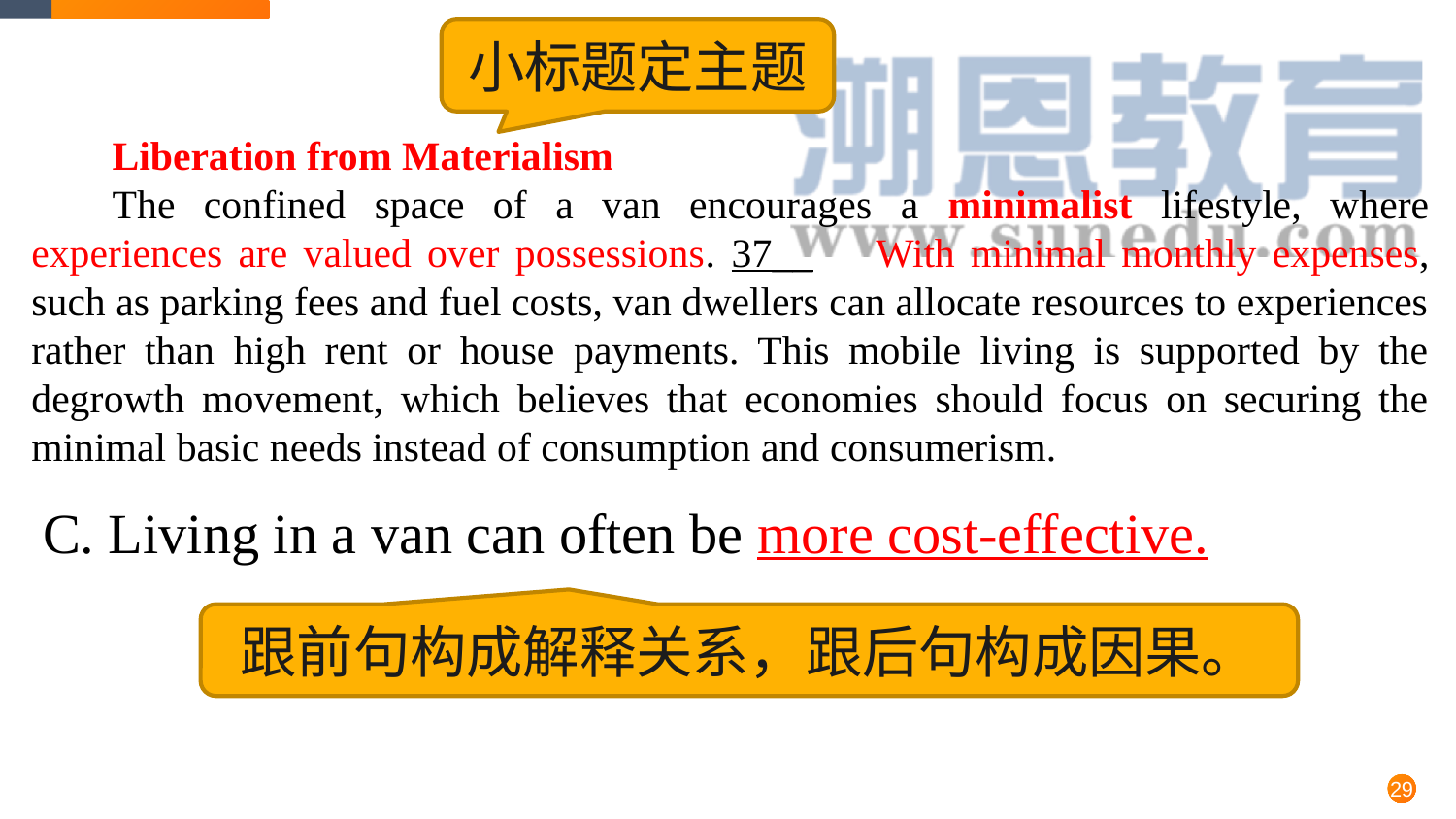

小标题定主题
Liberation from Materialism
The confined space of a van encourages a minimalist lifestyle, where experiences are valued over possessions. 37__    With minimal monthly expenses, such as parking fees and fuel costs, van dwellers can allocate resources to experiences rather than high rent or house payments. This mobile living is supported by the degrowth movement, which believes that economies should focus on securing the minimal basic needs instead of consumption and consumerism.
C. Living in a van can often be more cost-effective.
跟前句构成解释关系，跟后句构成因果。